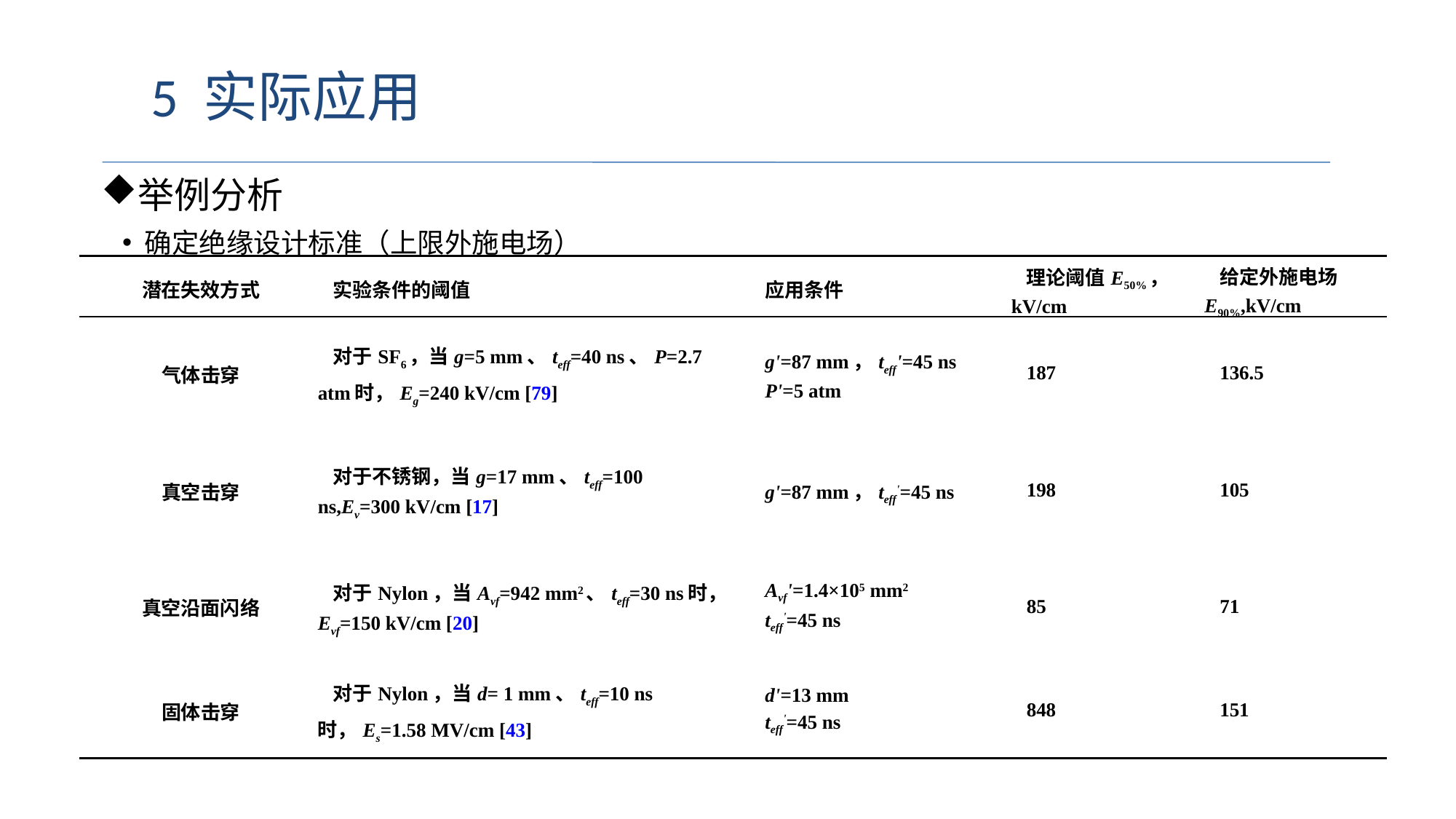

5 实际应用
举例分析
确定绝缘设计标准（上限外施电场）

| 潜在失效方式 | 实验条件的阈值 | 应用条件 | 理论阈值E50%，kV/cm | 给定外施电场E90%,kV/cm |
| --- | --- | --- | --- | --- |
| 气体击穿 | 对于SF6，当g=5 mm、teff=40 ns、P=2.7 atm时，Eg=240 kV/cm [79] | g'=87 mm，teff'=45 ns P'=5 atm | 187 | 136.5 |
| 真空击穿 | 对于不锈钢，当g=17 mm、teff=100 ns,Ev=300 kV/cm [17] | g'=87 mm，teff'=45 ns | 198 | 105 |
| 真空沿面闪络 | 对于Nylon，当Avf=942 mm2、teff=30 ns时，Evf=150 kV/cm [20] | Avf'=1.4×105 mm2 teff'=45 ns | 85 | 71 |
| 固体击穿 | 对于Nylon，当d= 1 mm、teff=10 ns时，Es=1.58 MV/cm [43] | d'=13 mm teff'=45 ns | 848 | 151 |